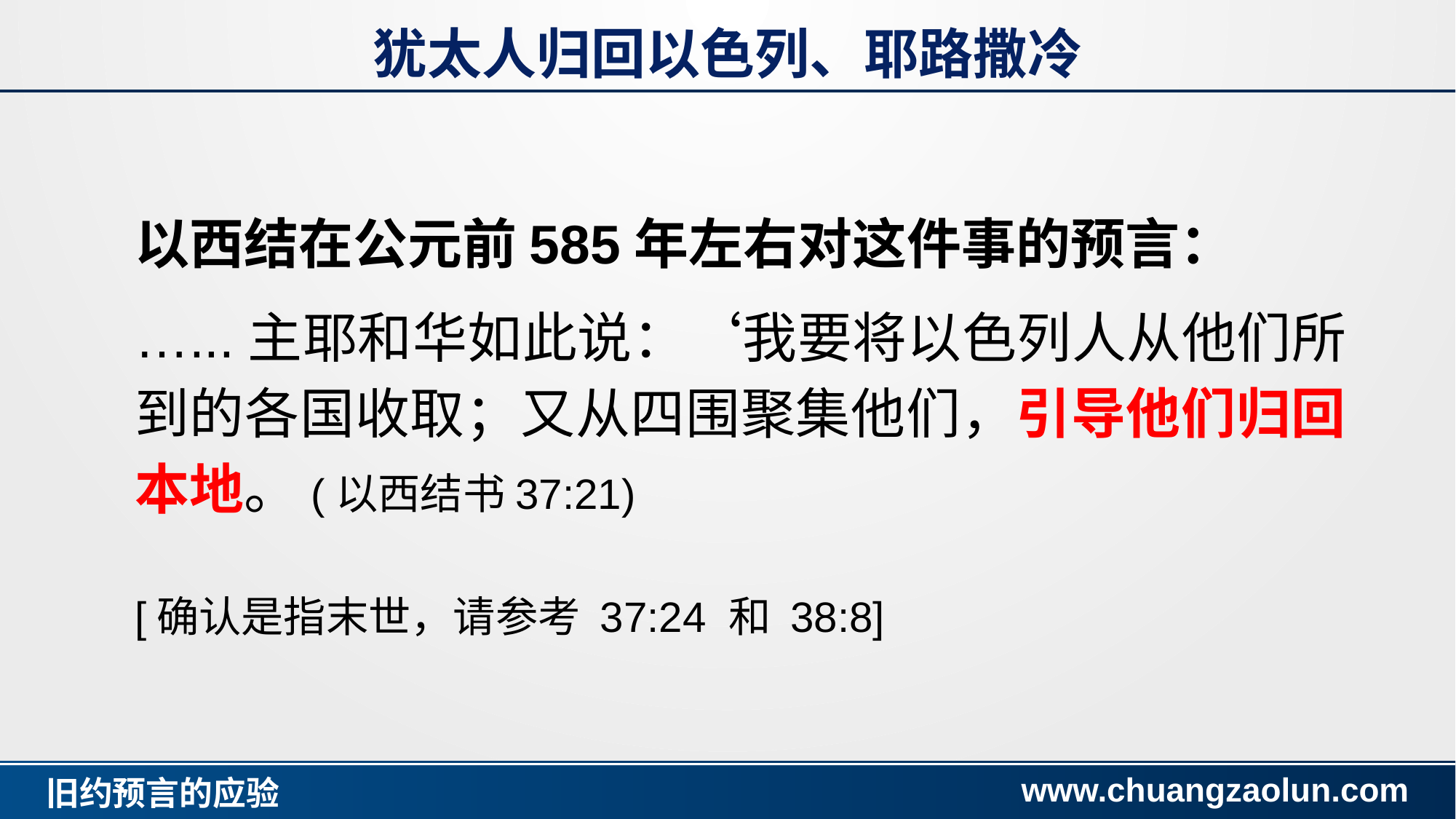

犹太人归回以色列、耶路撒冷
以西结在公元前585年左右对这件事的预言：
…...主耶和华如此说：‘我要将以色列人从他们所到的各国收取；又从四围聚集他们，引导他们归回本地。(以西结书37:21)

[确认是指末世，请参考 37:24 和 38:8]